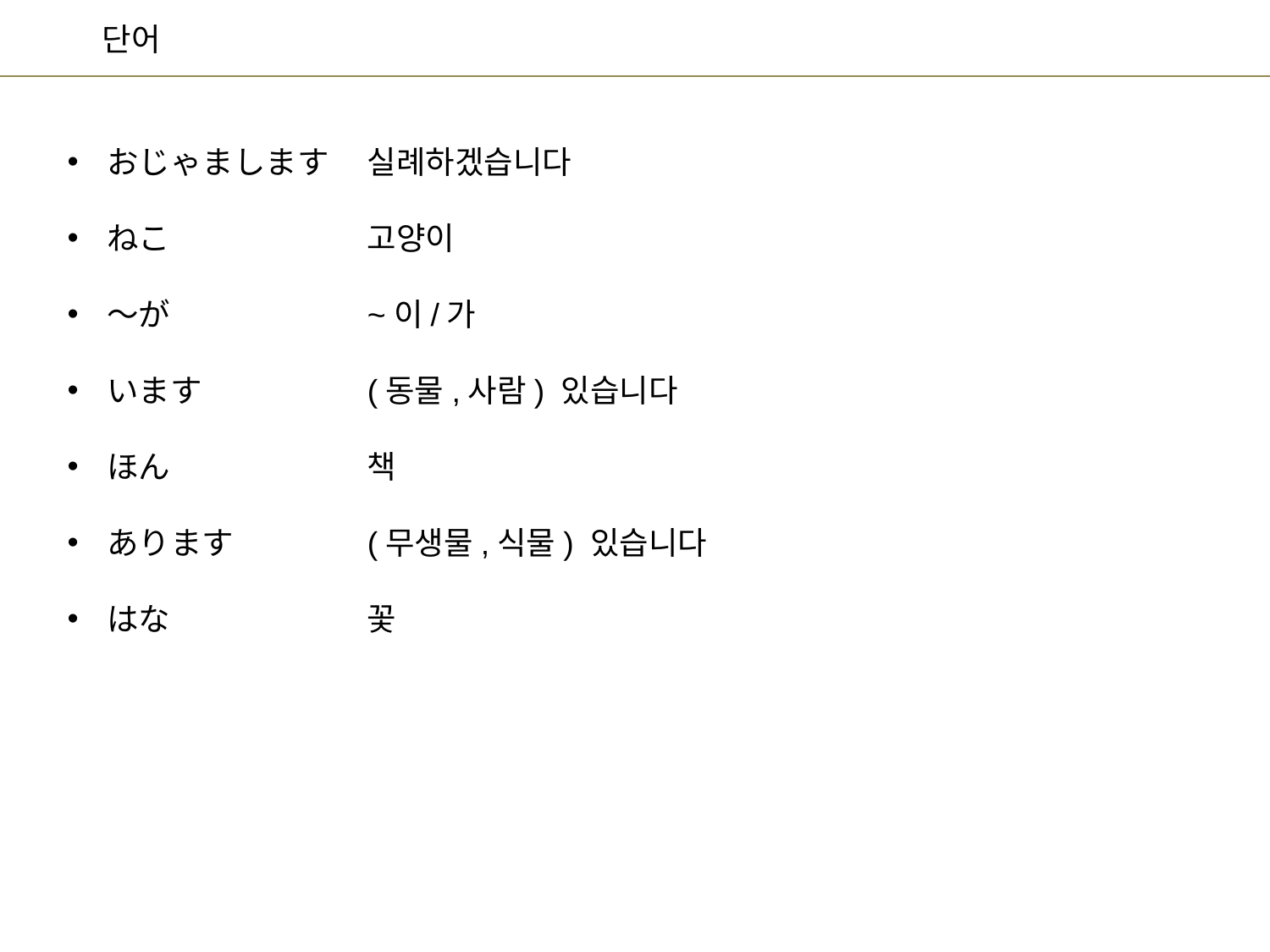

실례하겠습니다

고양이

~이/가

(동물,사람) 있습니다

책

(무생물,식물) 있습니다

꽃
おじゃまします

ねこ

～が

います

ほん

あります

はな